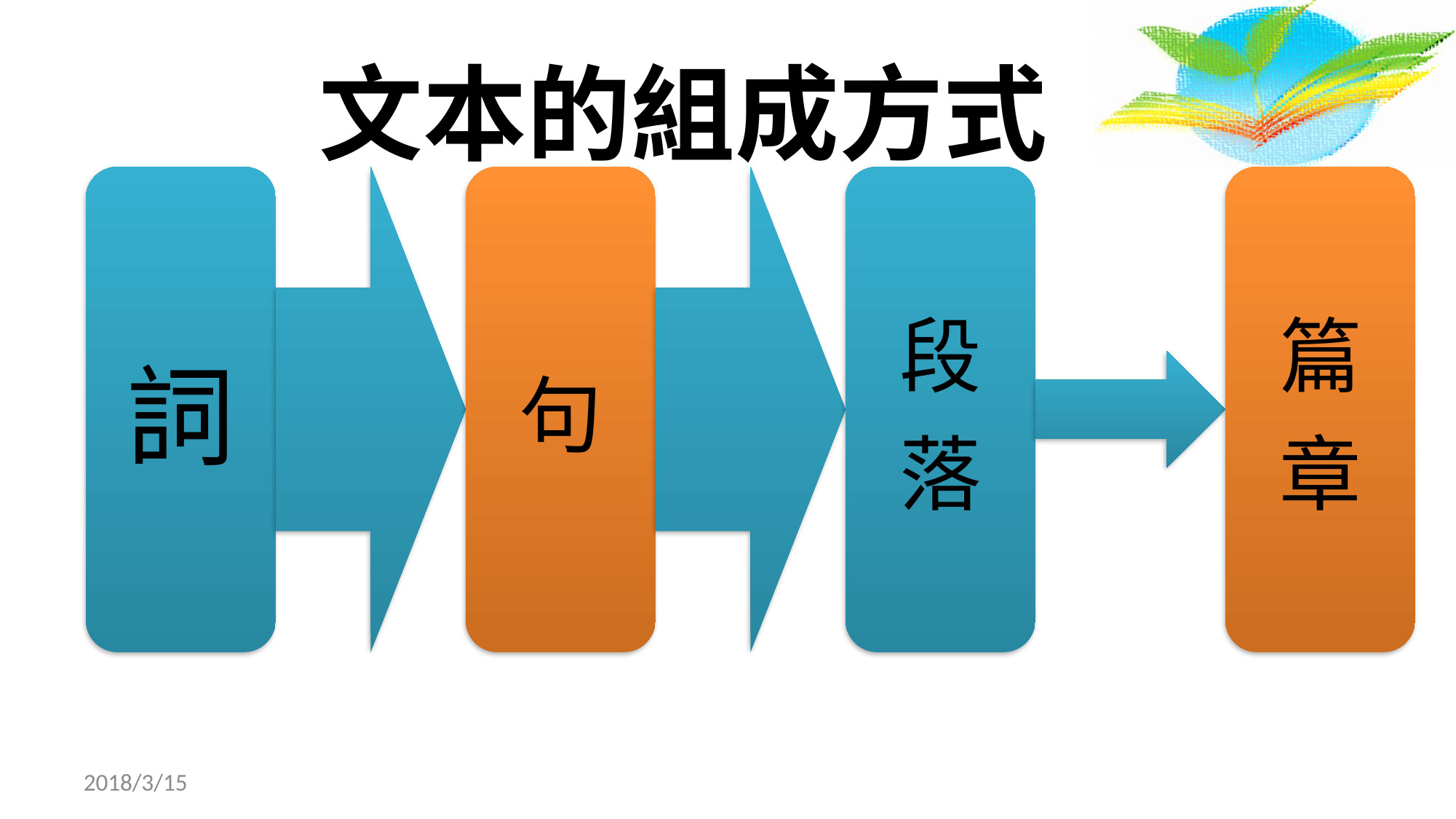

# 文本的組成方式
詞
段落
篇章
句
2018/3/15